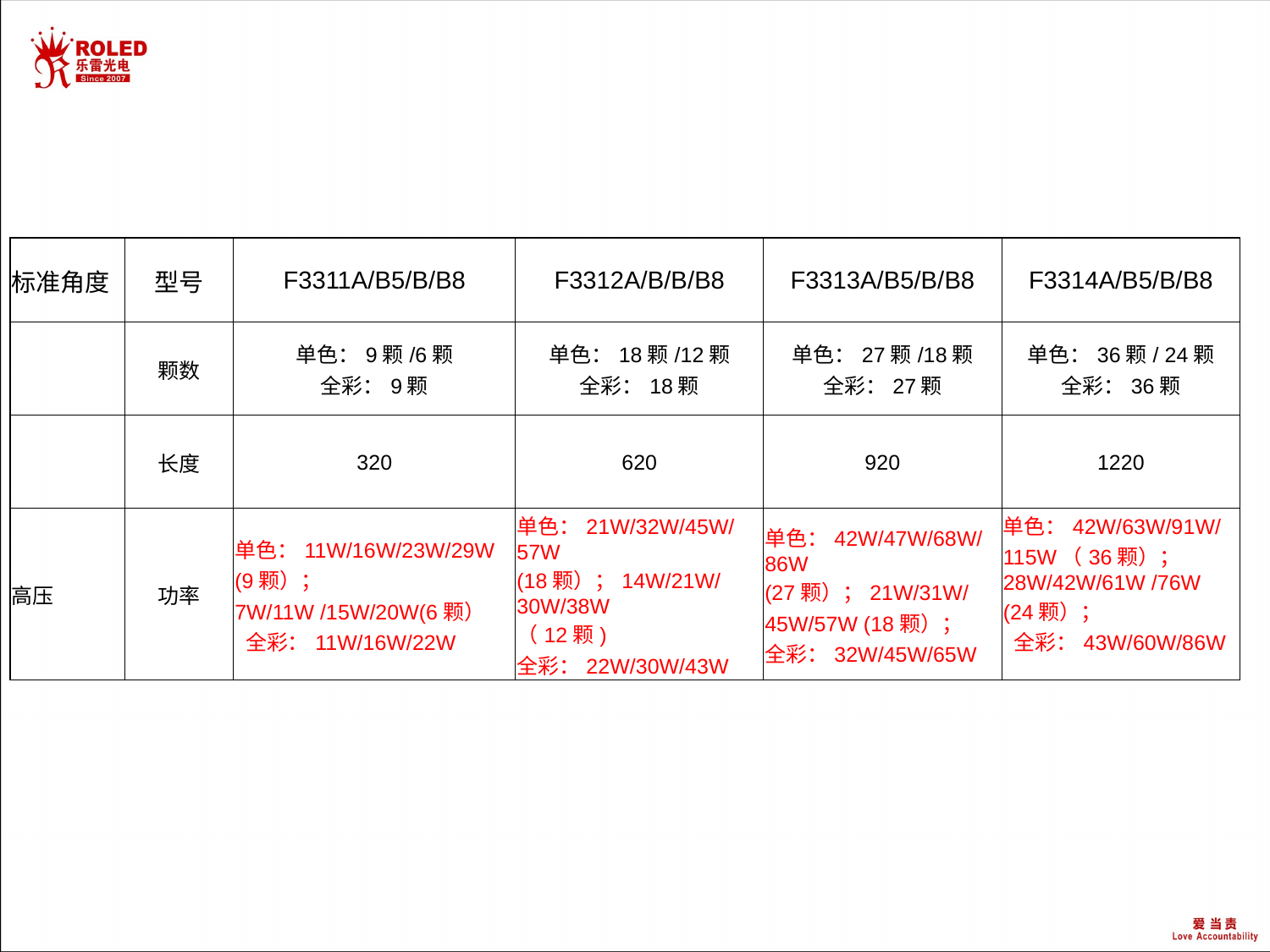

| 标准角度 | 型号 | F3311A/B5/B/B8 | F3312A/B/B/B8 | F3313A/B5/B/B8 | F3314A/B5/B/B8 |
| --- | --- | --- | --- | --- | --- |
|  | 颗数 | 单色：9颗/6颗 全彩：9颗 | 单色：18颗/12颗 全彩：18颗 | 单色：27颗/18颗 全彩：27颗 | 单色：36颗/ 24颗 全彩：36颗 |
|  | 长度 | 320 | 620 | 920 | 1220 |
| 高压 | 功率 | 单色：11W/16W/23W/29W (9颗）； 7W/11W /15W/20W(6颗） 全彩：11W/16W/22W | 单色：21W/32W/45W/57W (18颗）；14W/21W/30W/38W （12颗) 全彩：22W/30W/43W | 单色：42W/47W/68W/86W (27颗）；21W/31W/45W/57W (18颗）； 全彩：32W/45W/65W | 单色：42W/63W/91W/115W（36颗）；28W/42W/61W /76W (24颗）； 全彩：43W/60W/86W |